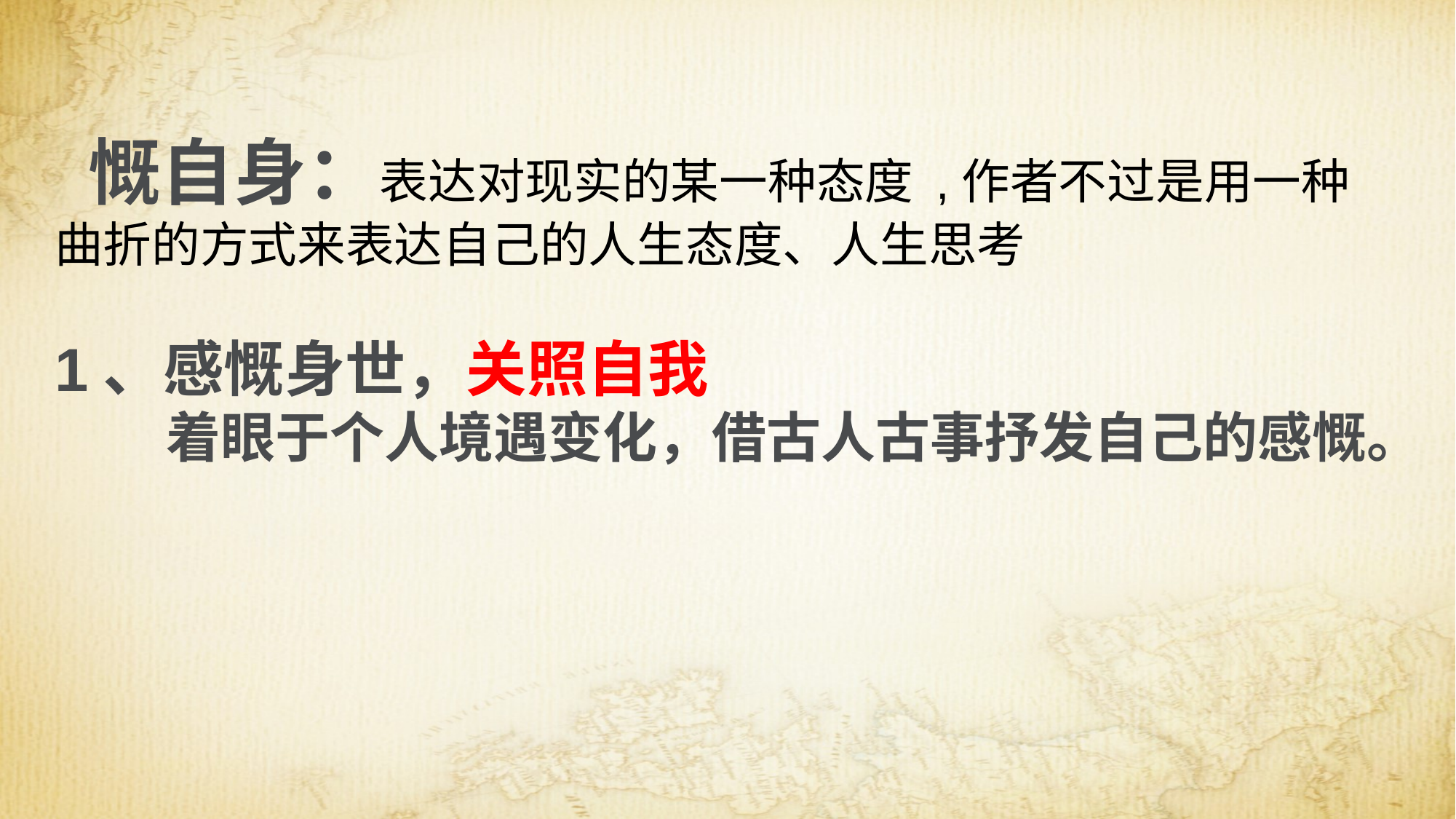

慨自身：表达对现实的某一种态度 ,作者不过是用一种曲折的方式来表达自己的人生态度、人生思考

1、感慨身世，关照自我
        着眼于个人境遇变化，借古人古事抒发自己的感慨。